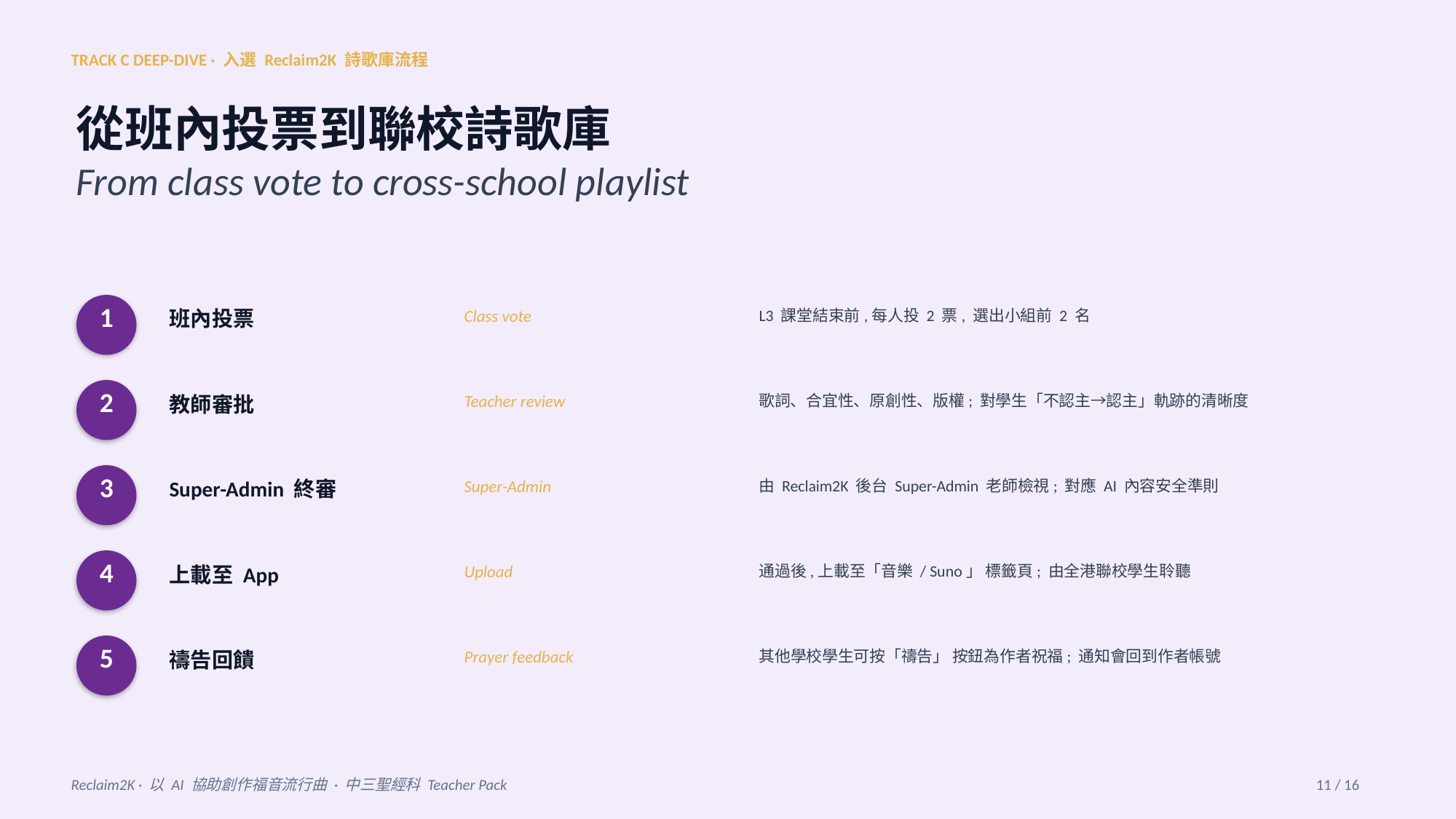

TRACK C DEEP-DIVE · 入選 Reclaim2K 詩歌庫流程
從班內投票到聯校詩歌庫
From class vote to cross-school playlist

1
班內投票
Class vote
L3 課堂結束前,每人投 2 票, 選出小組前 2 名

2
教師審批
Teacher review
歌詞、合宜性、原創性、版權; 對學生「不認主→認主」軌跡的清晰度

3
Super-Admin 終審
Super-Admin
由 Reclaim2K 後台 Super-Admin 老師檢視; 對應 AI 內容安全準則

4
上載至 App
Upload
通過後,上載至「音樂 / Suno」 標籤頁; 由全港聯校學生聆聽

5
禱告回饋
Prayer feedback
其他學校學生可按「禱告」 按鈕為作者祝福; 通知會回到作者帳號
Reclaim2K · 以 AI 協助創作福音流行曲 · 中三聖經科 Teacher Pack
11 / 16